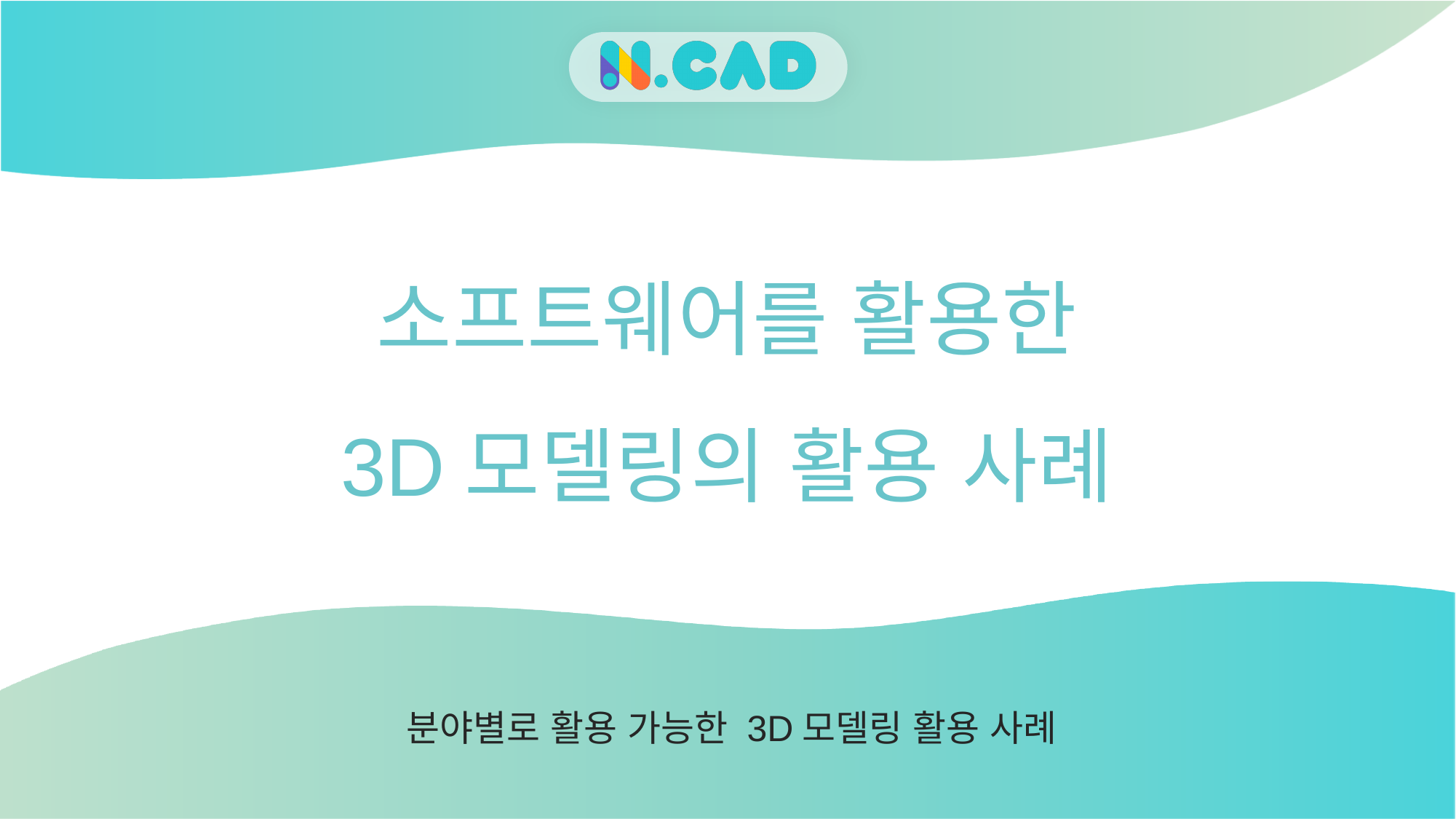

# 소프트웨어를 활용한 3D모델링의 활용 사례
분야별로 활용 가능한 3D모델링 활용 사례